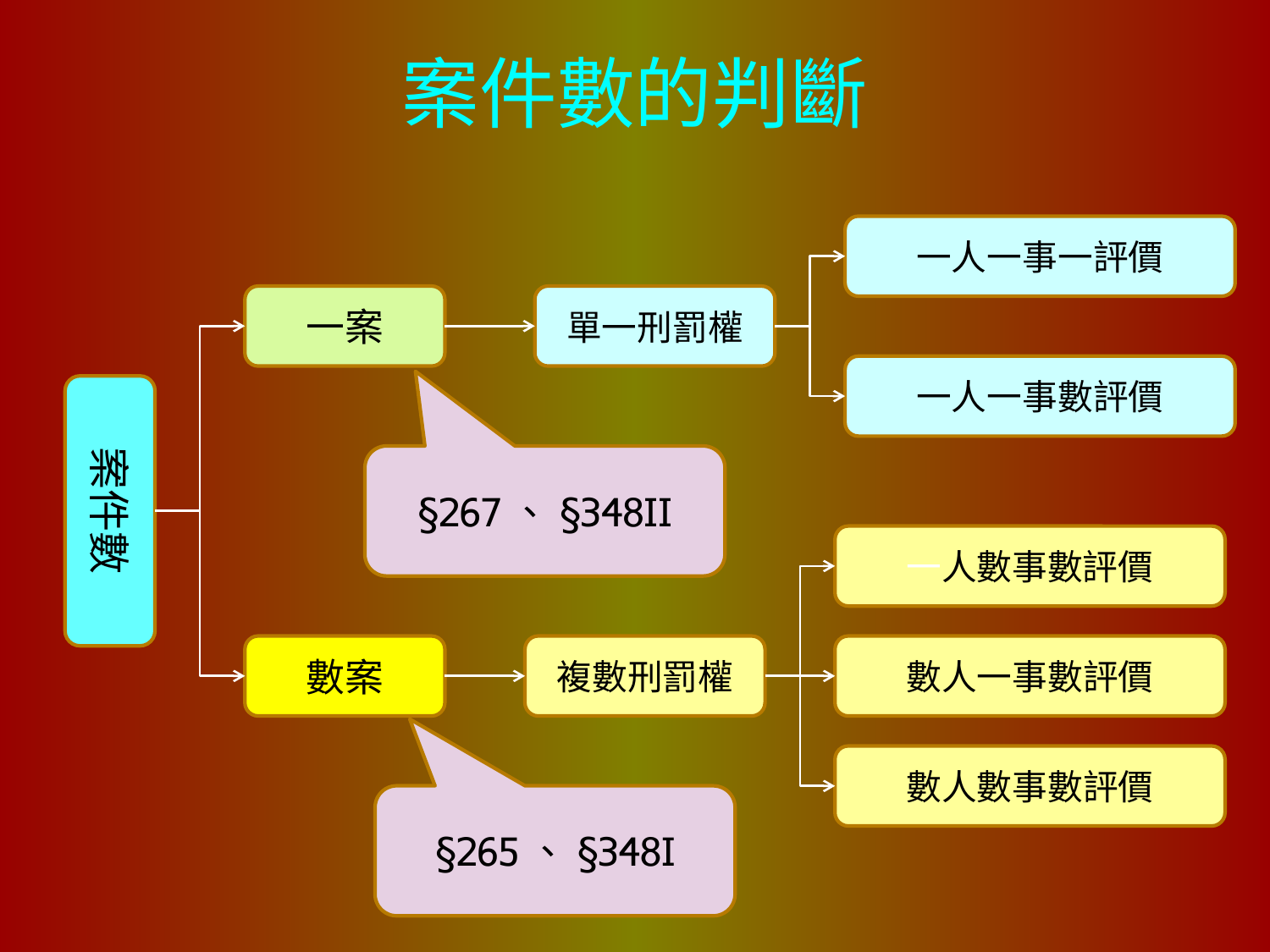

# 案件數的判斷
一人一事一評價
一案
單一刑罰權
一人一事數評價
案件數
§267、§348II
一人數事數評價
數案
複數刑罰權
數人一事數評價
數人數事數評價
§265、§348I